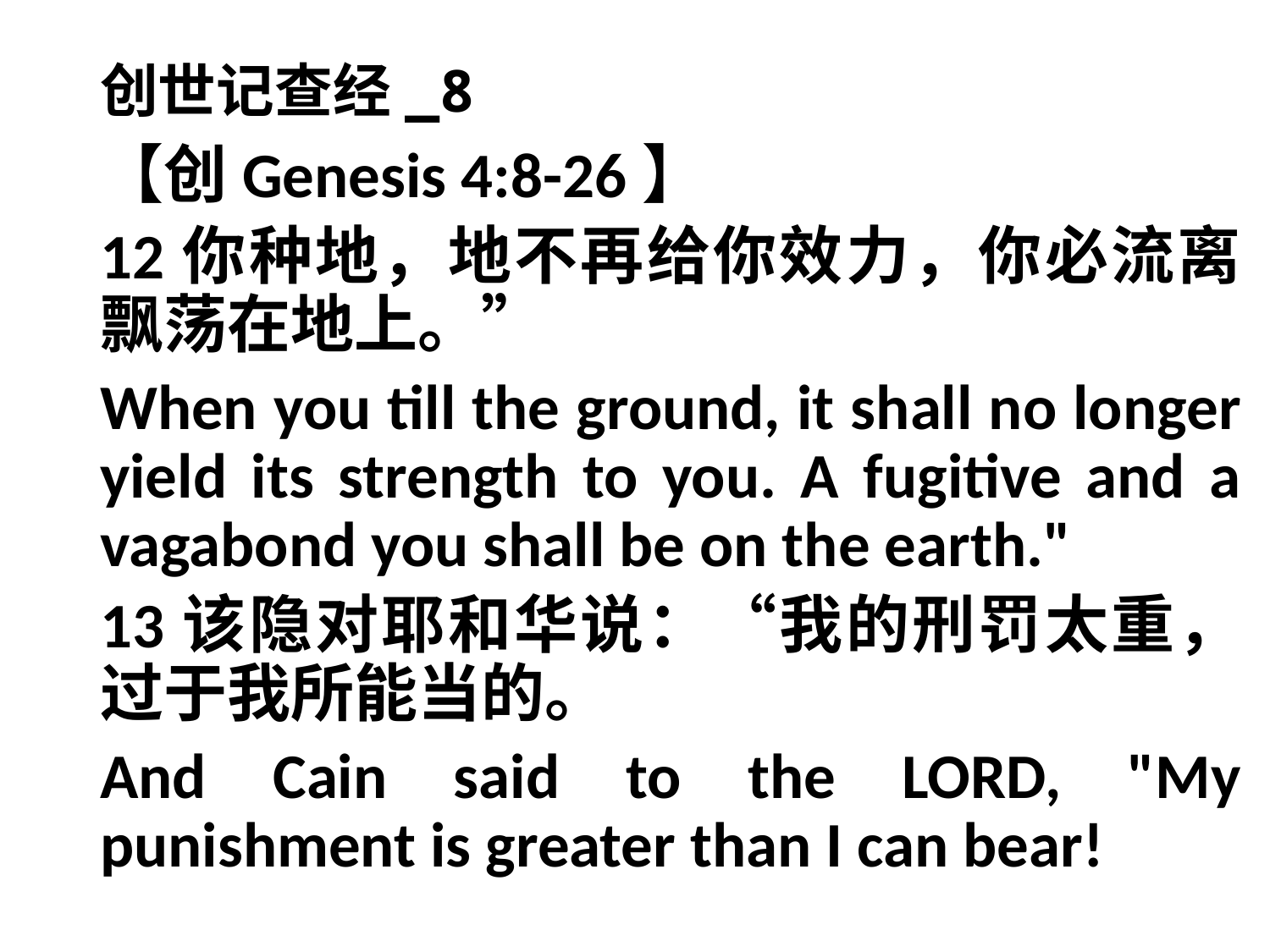

# 创世记查经_8
【创Genesis 4:8-26】
12你种地，地不再给你效力，你必流离飘荡在地上。”
When you till the ground, it shall no longer yield its strength to you. A fugitive and a vagabond you shall be on the earth."
13该隐对耶和华说：“我的刑罚太重，过于我所能当的。
And Cain said to the LORD, "My punishment is greater than I can bear!